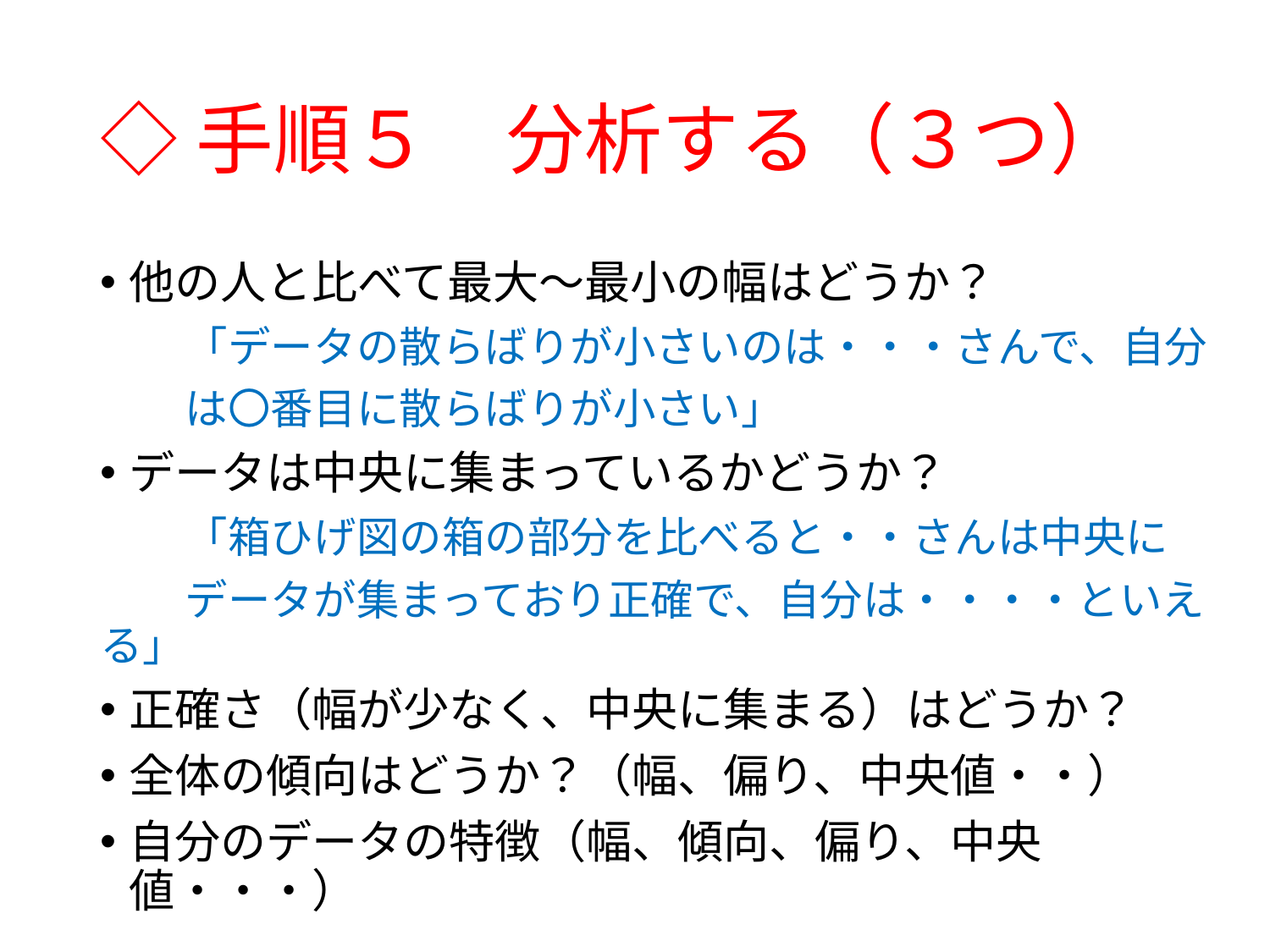

# ◇手順５　分析する（３つ）
他の人と比べて最大～最小の幅はどうか？
　　「データの散らばりが小さいのは・・・さんで、自分
　　は〇番目に散らばりが小さい」
データは中央に集まっているかどうか？
　　「箱ひげ図の箱の部分を比べると・・さんは中央に
　　データが集まっており正確で、自分は・・・・といえる」
正確さ（幅が少なく、中央に集まる）はどうか？
全体の傾向はどうか？（幅、偏り、中央値・・）
自分のデータの特徴（幅、傾向、偏り、中央値・・・）